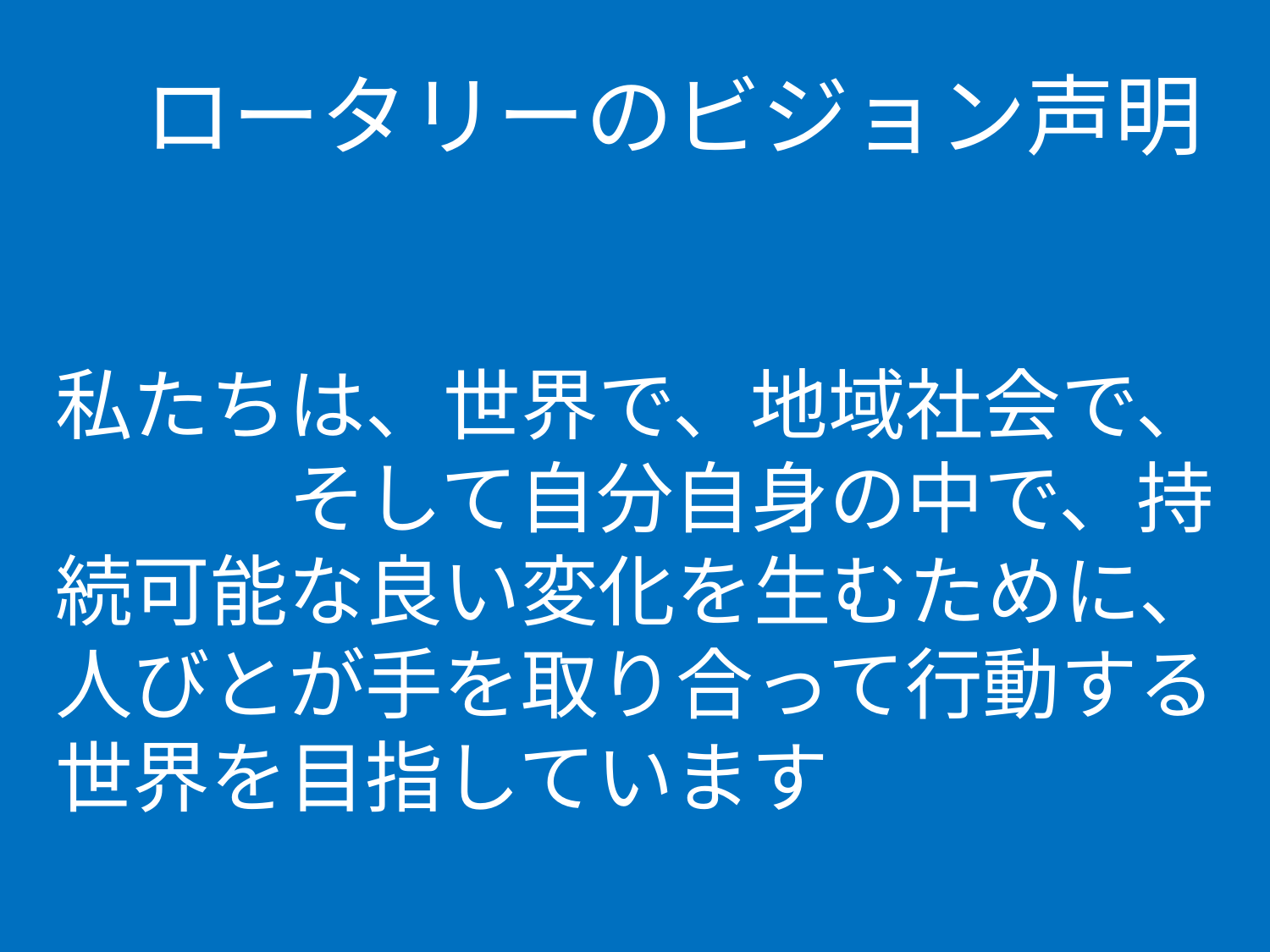

# ロータリーのビジョン声明
私たちは、世界で、地域社会で、　　　そして自分自身の中で、持続可能な良い変化を生むために、人びとが手を取り合って行動する世界を目指しています